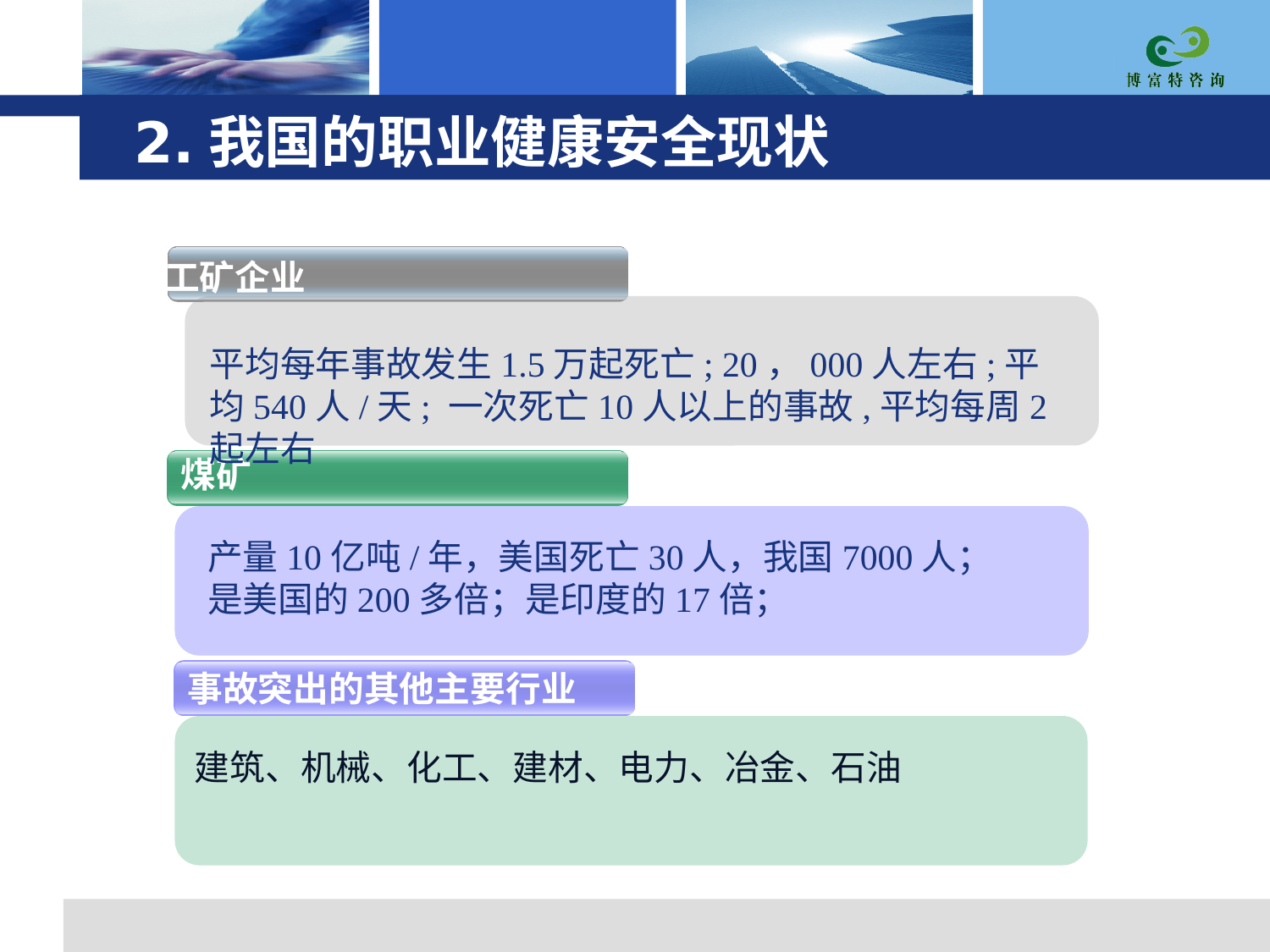

# 2.我国的职业健康安全现状

 工矿企业

平均每年事故发生1.5万起死亡; 20，000人左右;平均540人/天; 一次死亡10人以上的事故,平均每周2起左右
煤矿

产量10亿吨/年，美国死亡30人，我国7000人；
是美国的200多倍；是印度的17倍；

事故突出的其他主要行业
建筑、机械、化工、建材、电力、冶金、石油